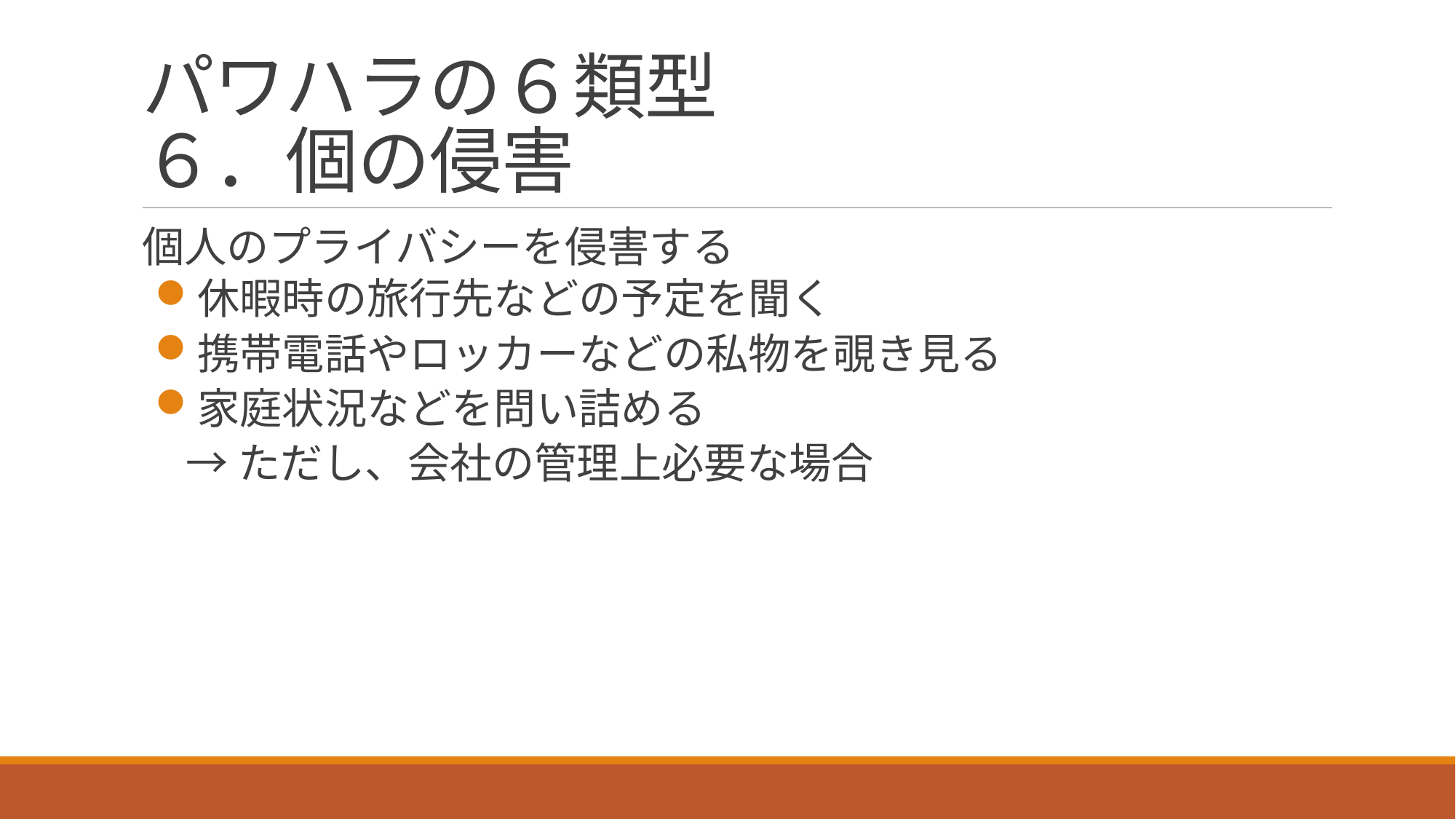

# パワハラの６類型 ６．個の侵害
個人のプライバシーを侵害する
休暇時の旅行先などの予定を聞く
携帯電話やロッカーなどの私物を覗き見る
家庭状況などを問い詰める
→ただし、会社の管理上必要な場合